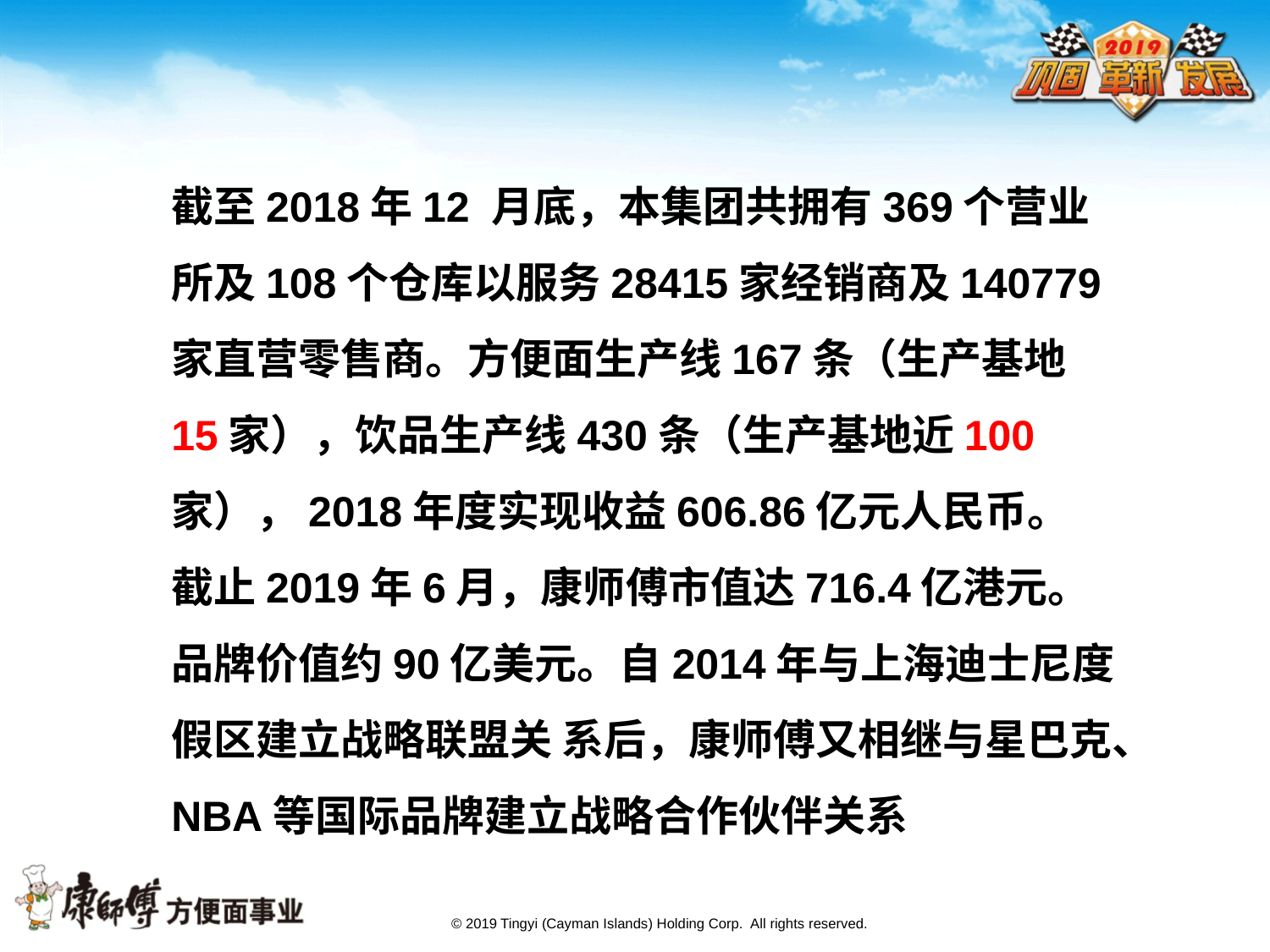

截至2018年12 月底，本集团共拥有369个营业所及108个仓库以服务28415家经销商及140779 家直营零售商。方便面生产线167条（生产基地15家），饮品生产线430条（生产基地近100家），2018年度实现收益606.86亿元人民币。
截止2019年6月，康师傅市值达716.4亿港元。品牌价值约90亿美元。自2014年与上海迪士尼度假区建立战略联盟关 系后，康师傅又相继与星巴克、NBA等国际品牌建立战略合作伙伴关系